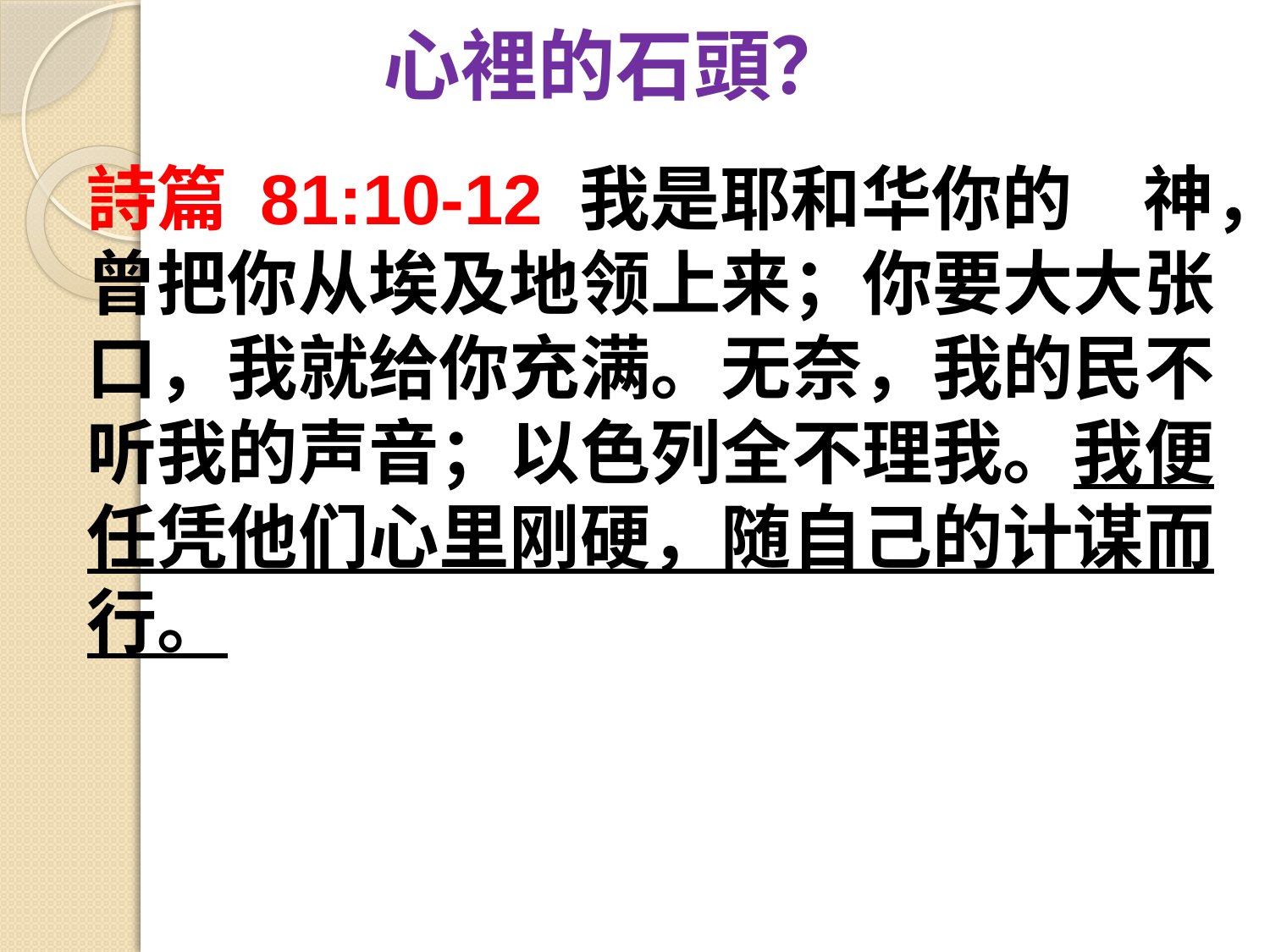

心裡的石頭？
詩篇 81:10-12 我是耶和华你的　神，曾把你从埃及地领上来；你要大大张口，我就给你充满。无奈，我的民不听我的声音；以色列全不理我。我便任凭他们心里刚硬，随自己的计谋而行。